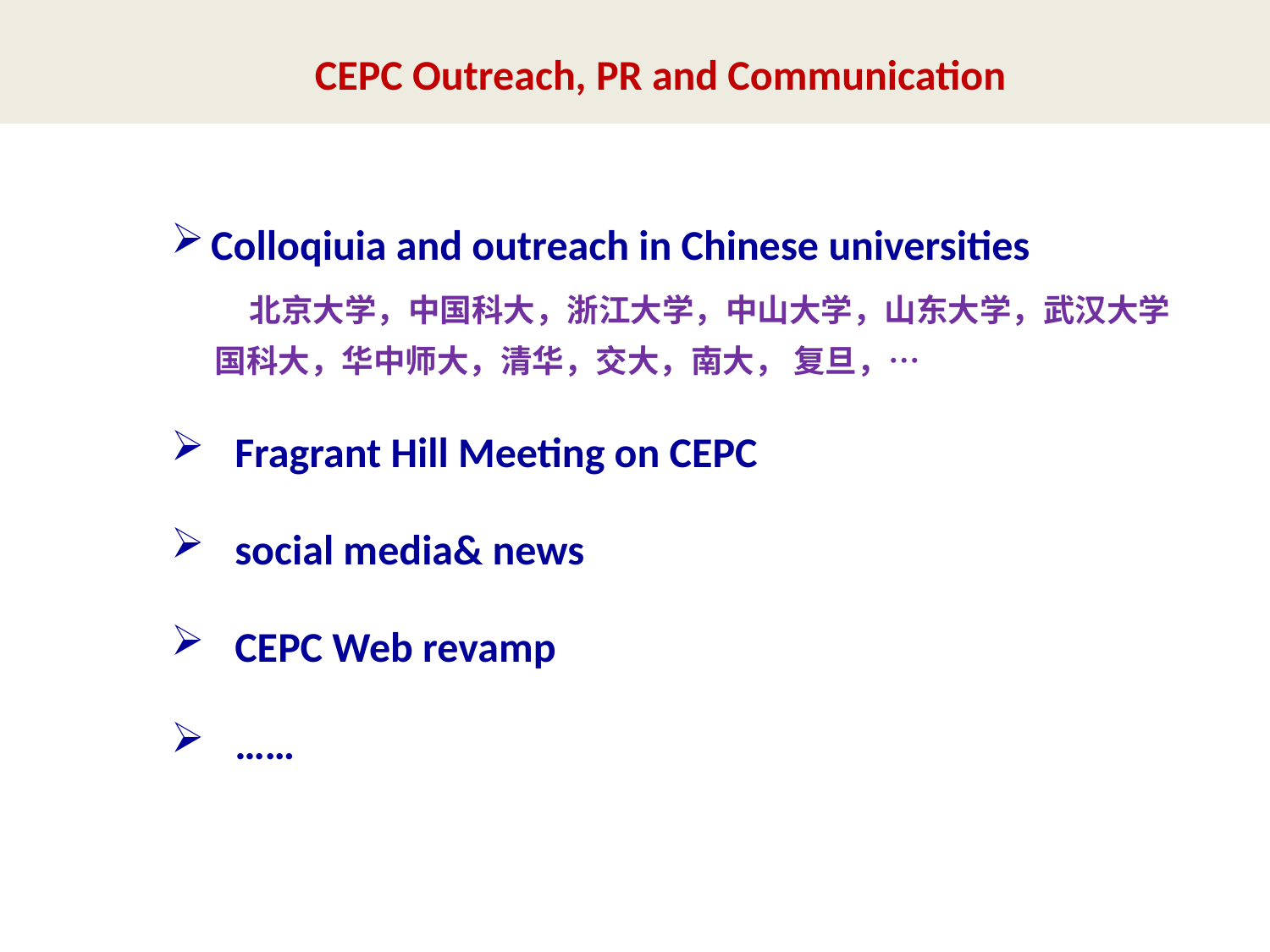

CEPC Outreach, PR and Communication
Colloqiuia and outreach in Chinese universities
	 北京大学，中国科大，浙江大学，中山大学，山东大学，武汉大学
     国科大，华中师大，清华，交大，南大， 复旦，…
Fragrant Hill Meeting on CEPC
social media& news
CEPC Web revamp
……